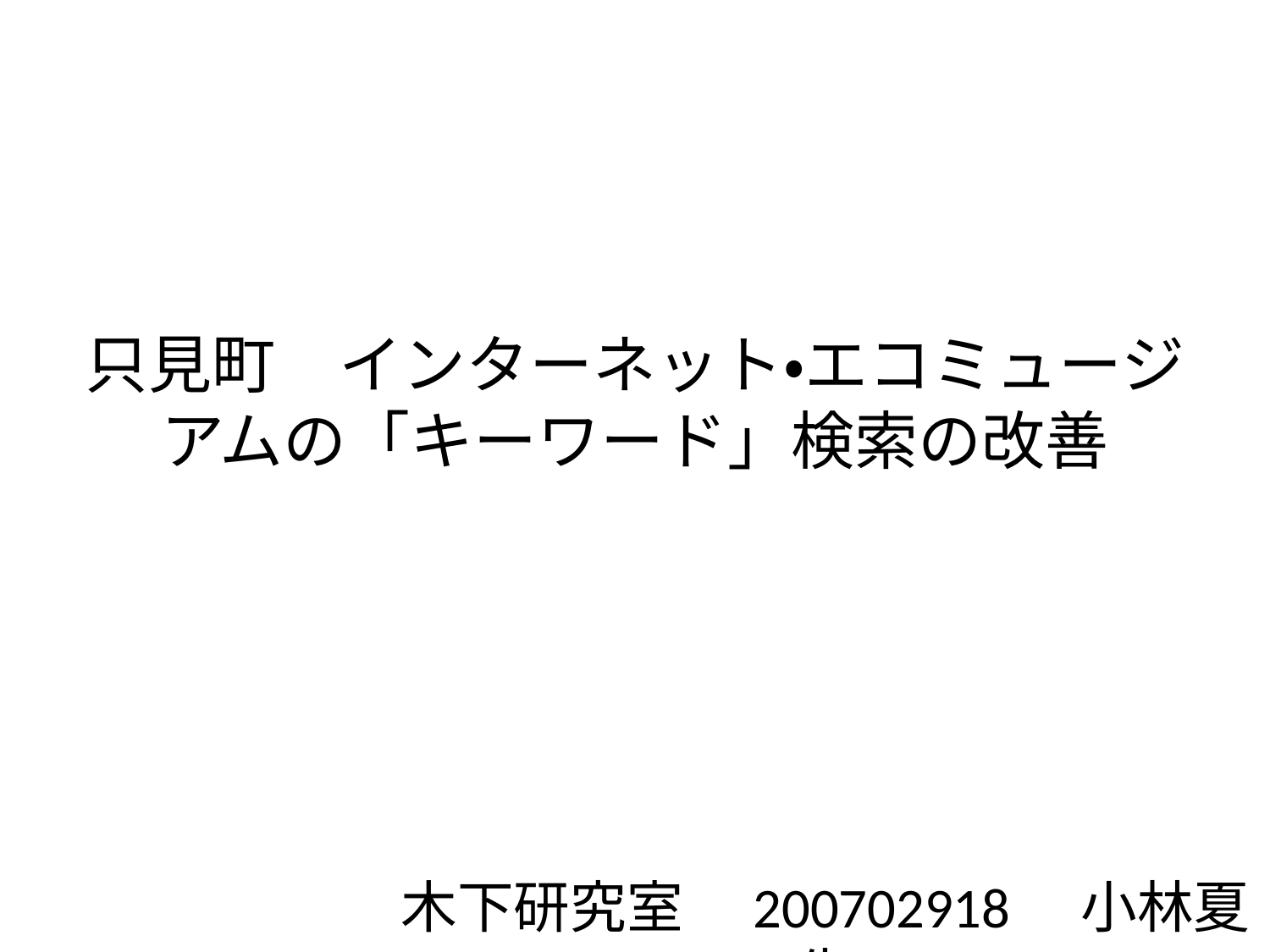

# 只見町　インターネット・エコミュージアムの「キーワード」検索の改善
木下研究室　200702918　小林夏生